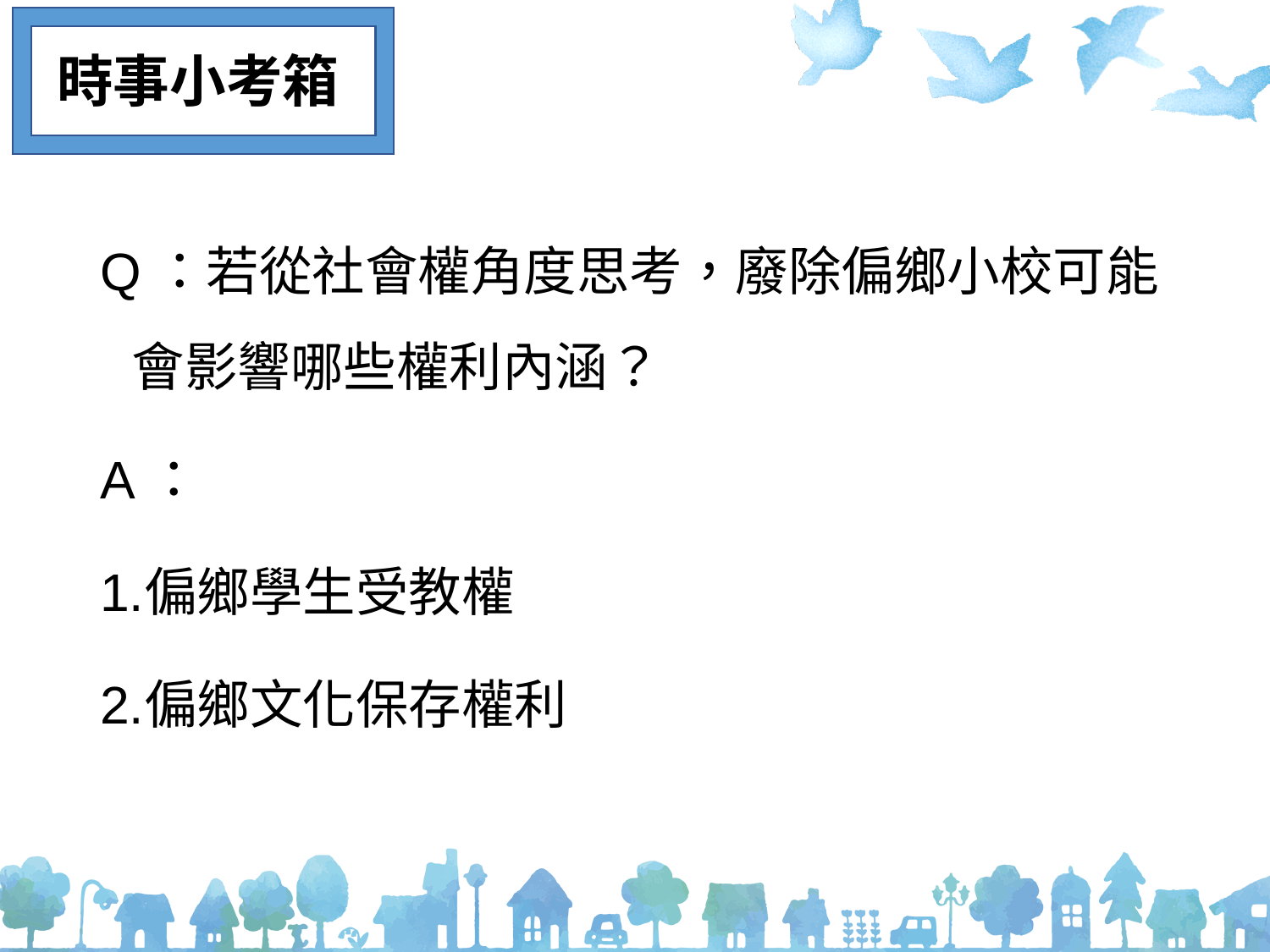

時事小考箱
Q：若從社會權角度思考，廢除偏鄉小校可能會影響哪些權利內涵？
A：
偏鄉學生受教權
偏鄉文化保存權利